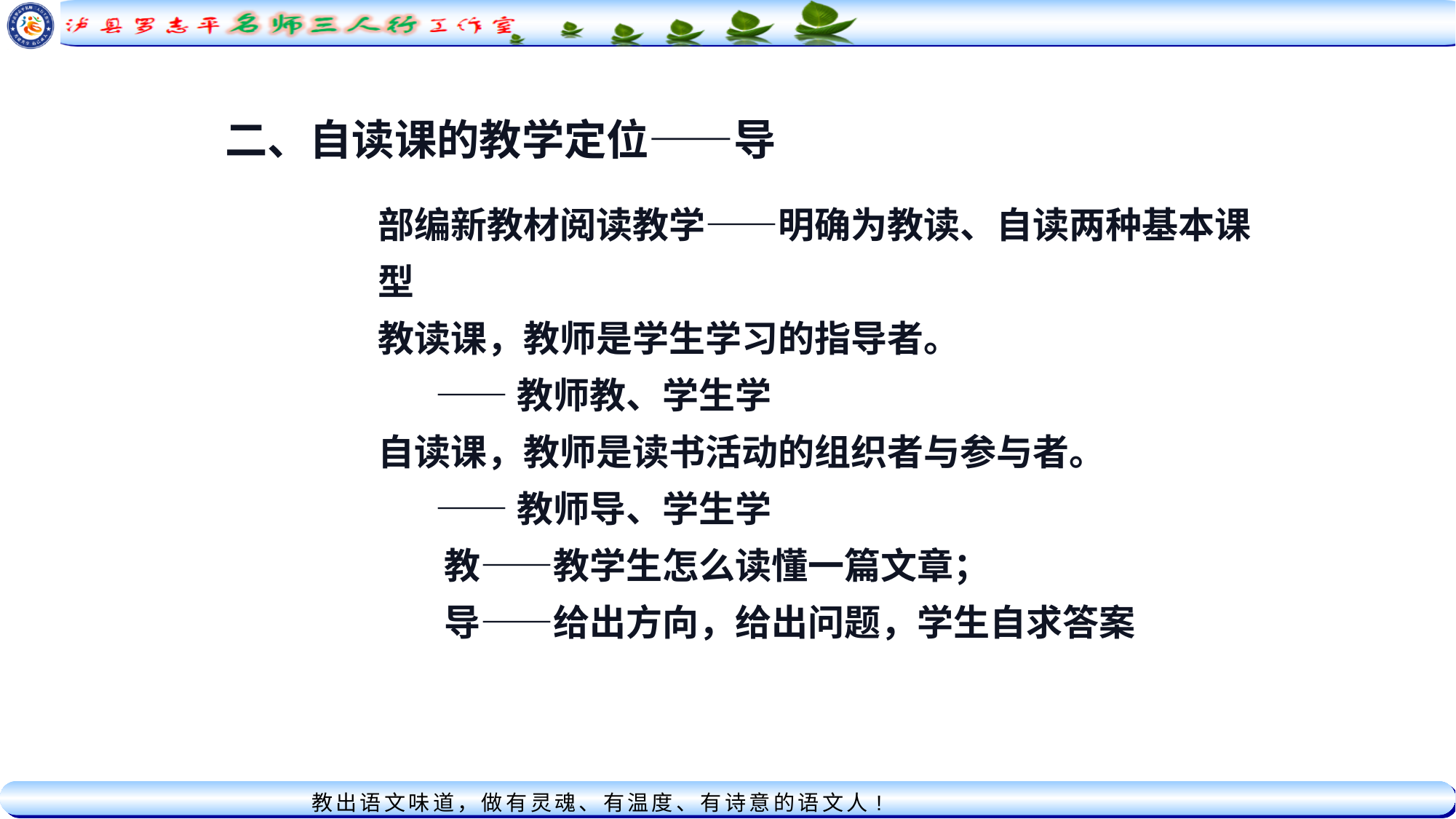

二、自读课的教学定位——导

部编新教材阅读教学——明确为教读、自读两种基本课型
教读课，教师是学生学习的指导者。
       ——教师教、学生学
自读课，教师是读书活动的组织者与参与者。
       ——教师导、学生学
       教——教学生怎么读懂一篇文章；
       导——给出方向，给出问题，学生自求答案